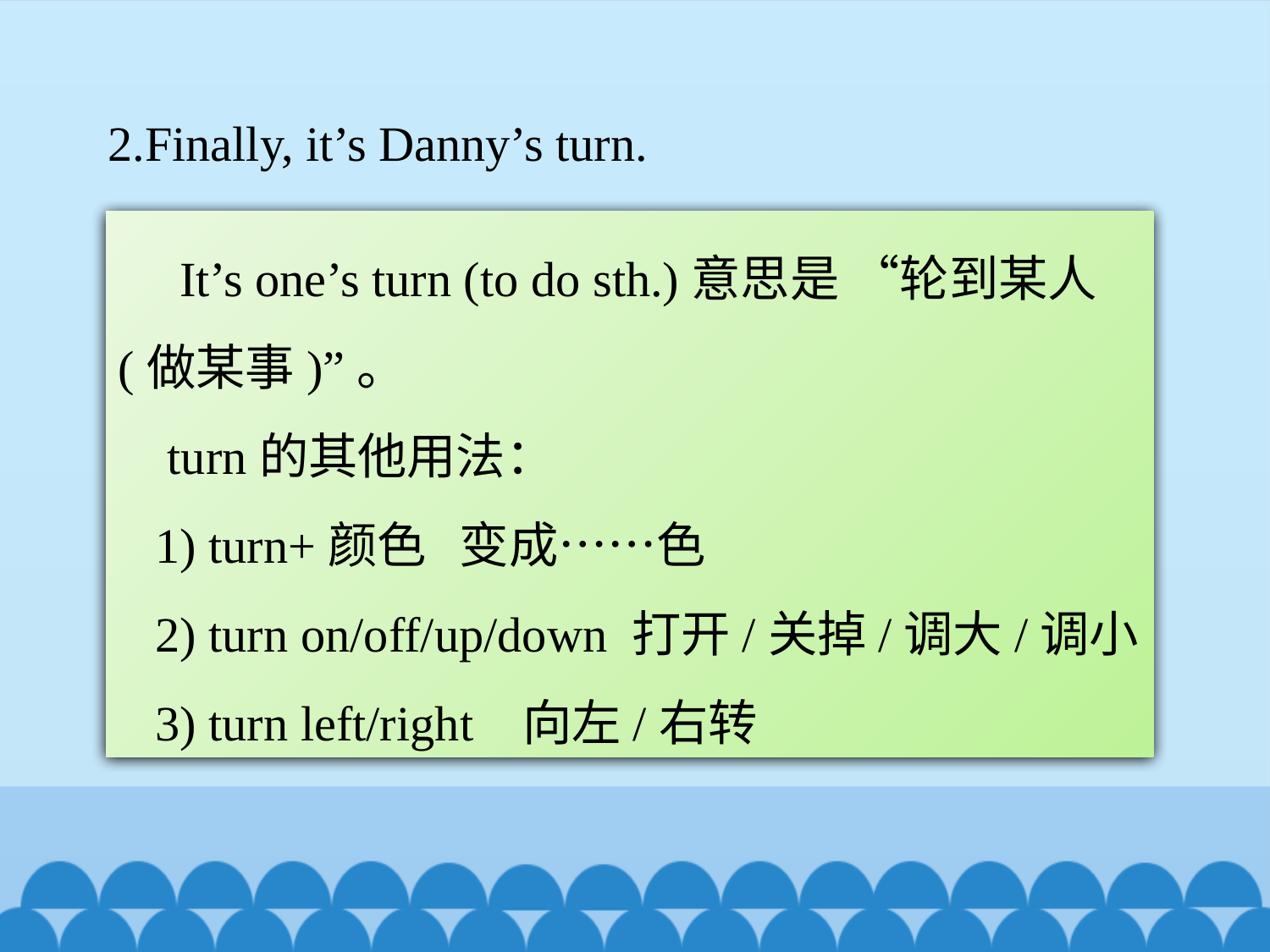

2.Finally, it’s Danny’s turn.
     It’s one’s turn (to do sth.)意思是 “轮到某人(做某事)”。
    turn的其他用法：
   1) turn+颜色   变成……色
   2) turn on/off/up/down 打开/关掉/调大/调小
   3) turn left/right   向左/右转